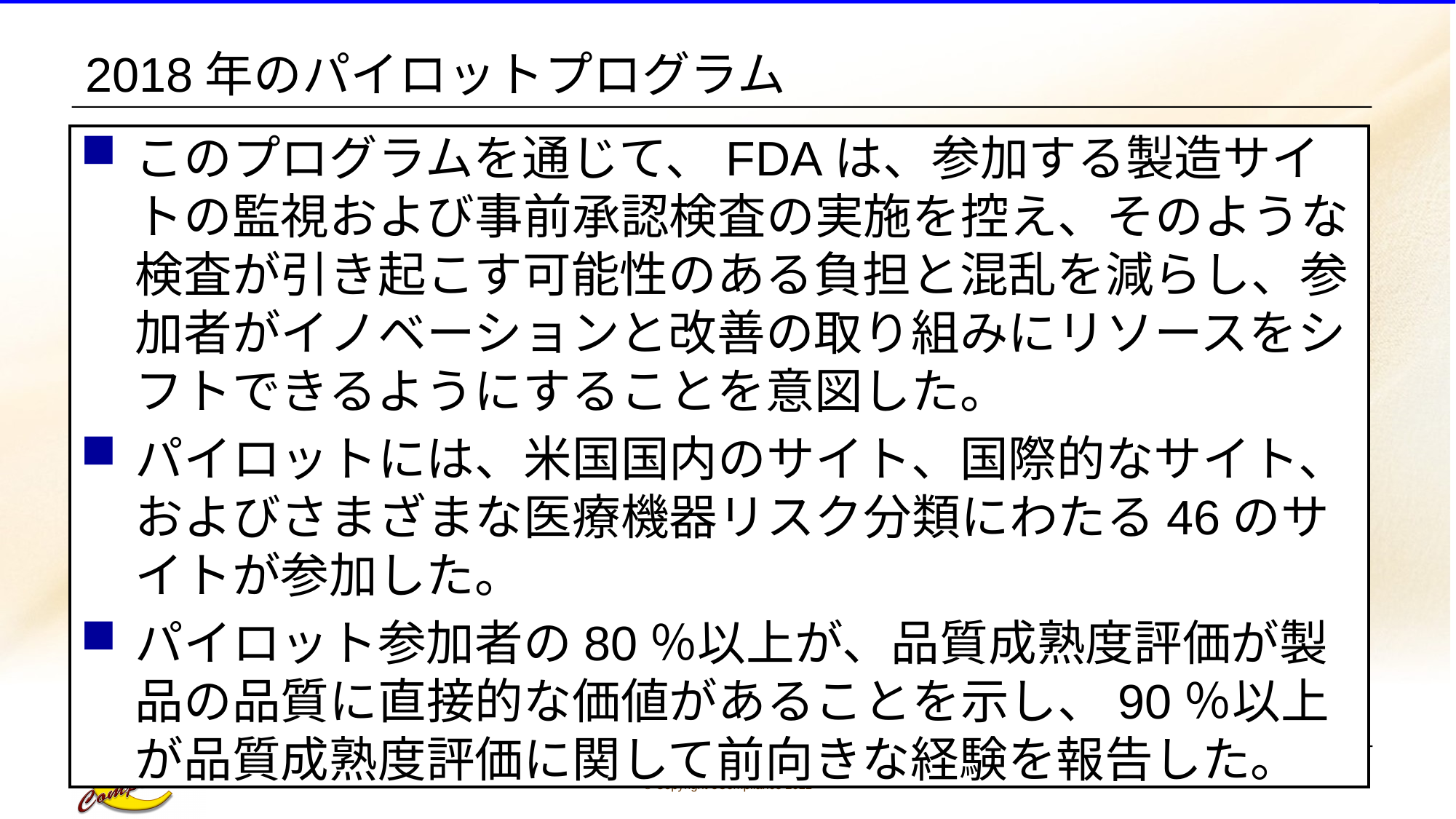

# 2018年のパイロットプログラム
このプログラムを通じて、FDAは、参加する製造サイトの監視および事前承認検査の実施を控え、そのような検査が引き起こす可能性のある負担と混乱を減らし、参加者がイノベーションと改善の取り組みにリソースをシフトできるようにすることを意図した。
パイロットには、米国国内のサイト、国際的なサイト、およびさまざまな医療機器リスク分類にわたる46のサイトが参加した。
パイロット参加者の80％以上が、品質成熟度評価が製品の品質に直接的な価値があることを示し、90％以上が品質成熟度評価に関して前向きな経験を報告した。